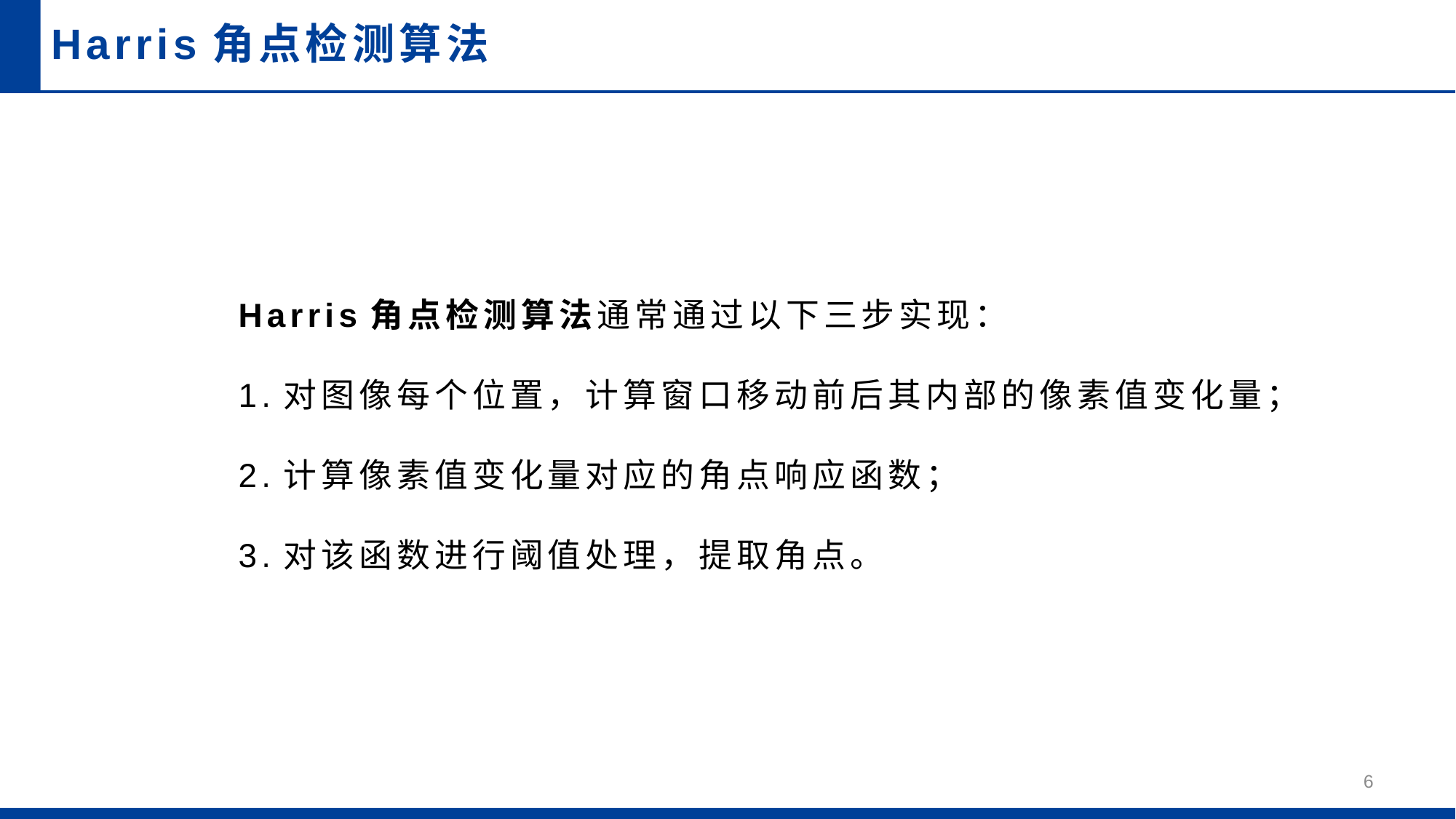

# Harris角点检测算法
Harris角点检测算法通常通过以下三步实现：
1.对图像每个位置，计算窗口移动前后其内部的像素值变化量；
2.计算像素值变化量对应的角点响应函数；
3.对该函数进行阈值处理，提取角点。
6